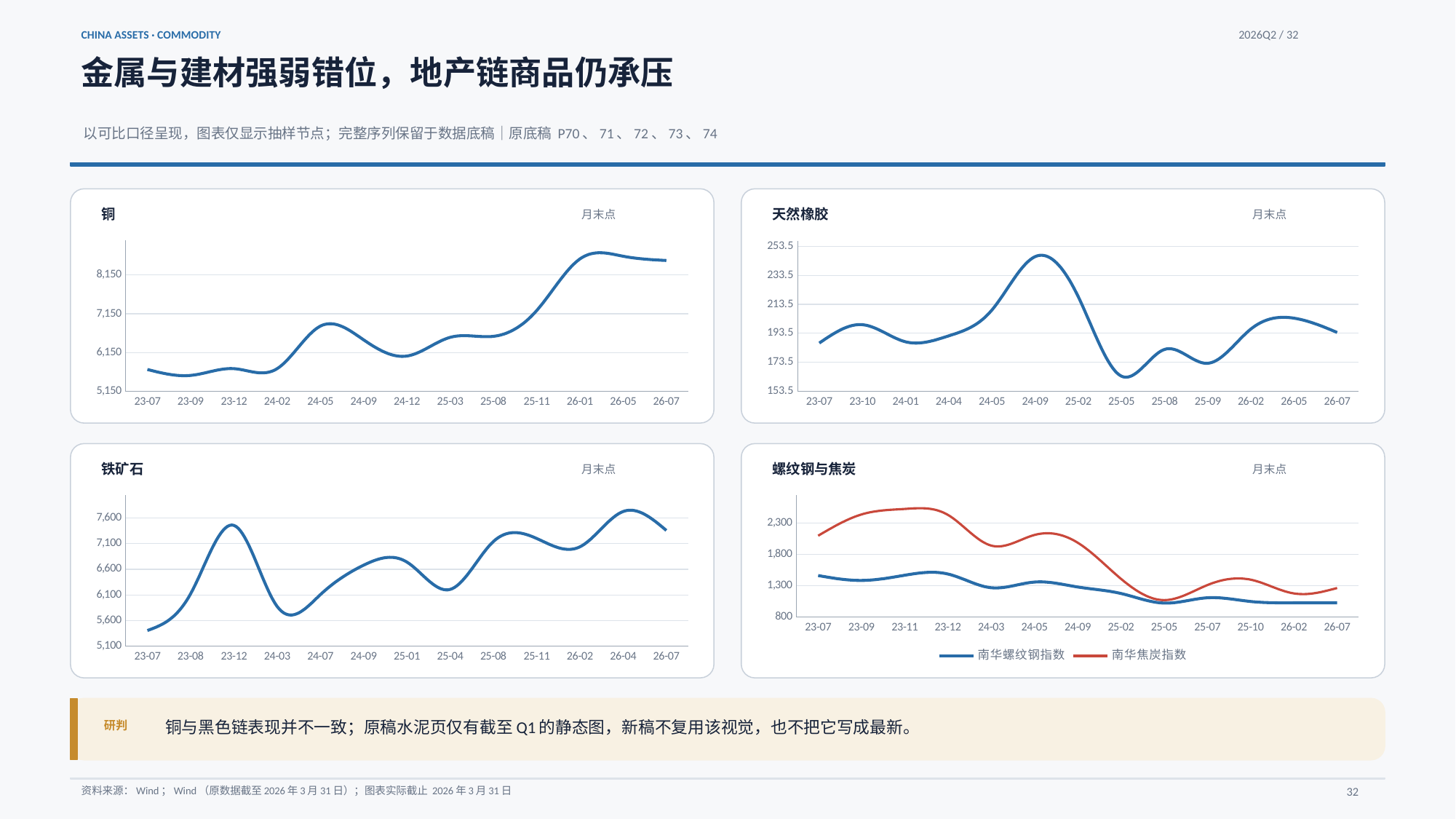

CHINA ASSETS · COMMODITY
2026Q2 / 32
金属与建材强弱错位，地产链商品仍承压
以可比口径呈现，图表仅显示抽样节点；完整序列保留于数据底稿｜原底稿 P70、71、72、73、74

铜
天然橡胶
月末点
月末点

### Chart

| Category |  |
|---|---|
| 23-07 | 5713.9395 |
| 23-09 | 5561.428 |
| 23-12 | 5735.4963 |
| 24-02 | 5735.1064 |
| 24-05 | 6831.6616 |
| 24-09 | 6477.5961 |
| 24-12 | 6060.1587 |
| 25-03 | 6541.3 |
| 25-08 | 6567.83 |
| 25-11 | 7230.1 |
| 26-01 | 8560.96 |
| 26-05 | 8631.66 |
| 26-07 | 8522.25 |

### Chart

| Category |  |
|---|---|
| 23-07 | 186.7941 |
| 23-10 | 199.4632 |
| 24-01 | 187.6737 |
| 24-04 | 191.7886 |
| 24-05 | 209.6087 |
| 24-09 | 246.3681 |
| 25-02 | 218.86 |
| 25-05 | 164.02 |
| 25-08 | 182.43 |
| 25-09 | 172.88 |
| 26-02 | 196.45 |
| 26-05 | 203.99 |
| 26-07 | 194.1 |

铁矿石
螺纹钢与焦炭
月末点
月末点

### Chart

| Category |  |
|---|---|
| 23-07 | 5405.0743 |
| 23-08 | 6121.3611 |
| 23-12 | 7454.8367 |
| 24-03 | 5874.7768 |
| 24-07 | 6104.3 |
| 24-09 | 6679.2943 |
| 25-01 | 6740.46 |
| 25-04 | 6205.87 |
| 25-08 | 7139.17 |
| 25-11 | 7200.34 |
| 26-02 | 7036.27 |
| 26-04 | 7724.62 |
| 26-07 | 7355.86 |

### Chart

| Category |  |  |
|---|---|---|
| 23-07 | 1463.1078 | 2097.95 |
| 23-09 | 1384.1548 | 2436.58 |
| 23-11 | 1467.8043 | 2524.86 |
| 23-12 | 1487.3672 | 2429.96 |
| 24-03 | 1268.0902 | 1940.85 |
| 24-05 | 1358.4038 | 2109.54 |
| 24-09 | 1280.1163 | 1987.46 |
| 25-02 | 1176.6 | 1411.69 |
| 25-05 | 1023.44 | 1070.58 |
| 25-07 | 1107.77 | 1310.4 |
| 25-10 | 1048.65 | 1396.89 |
| 26-02 | 1027.62 | 1177.11 |
| 26-07 | 1027.89 | 1263.53 |

铜与黑色链表现并不一致；原稿水泥页仅有截至Q1的静态图，新稿不复用该视觉，也不把它写成最新。
研判

资料来源：Wind；Wind（原数据截至2026年3月31日）；图表实际截止 2026年3月31日
32